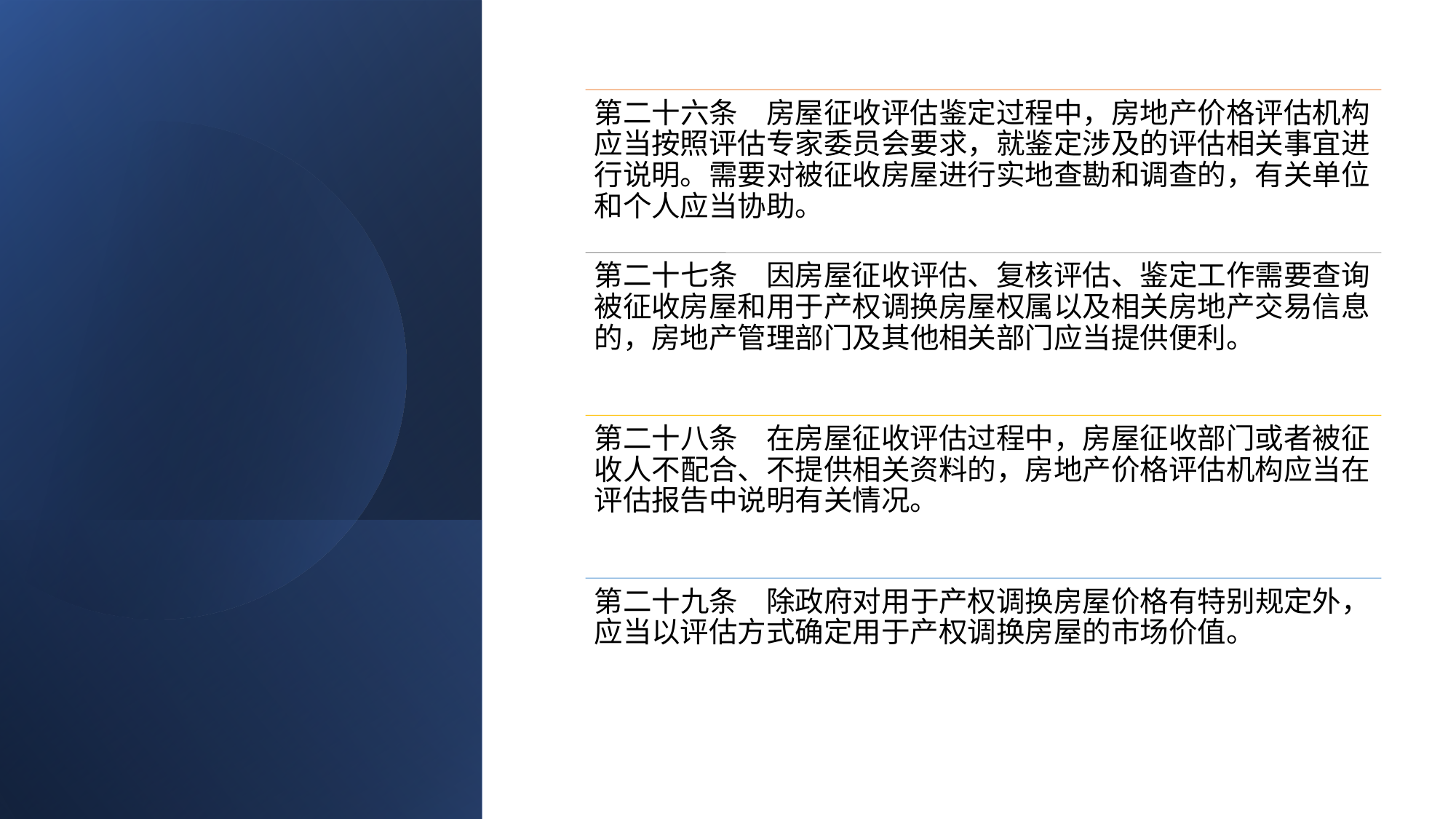

第二十六条　房屋征收评估鉴定过程中，房地产价格评估机构应当按照评估专家委员会要求，就鉴定涉及的评估相关事宜进行说明。需要对被征收房屋进行实地查勘和调查的，有关单位和个人应当协助。
第二十七条　因房屋征收评估、复核评估、鉴定工作需要查询被征收房屋和用于产权调换房屋权属以及相关房地产交易信息的，房地产管理部门及其他相关部门应当提供便利。
第二十八条　在房屋征收评估过程中，房屋征收部门或者被征收人不配合、不提供相关资料的，房地产价格评估机构应当在评估报告中说明有关情况。
第二十九条　除政府对用于产权调换房屋价格有特别规定外，应当以评估方式确定用于产权调换房屋的市场价值。

#